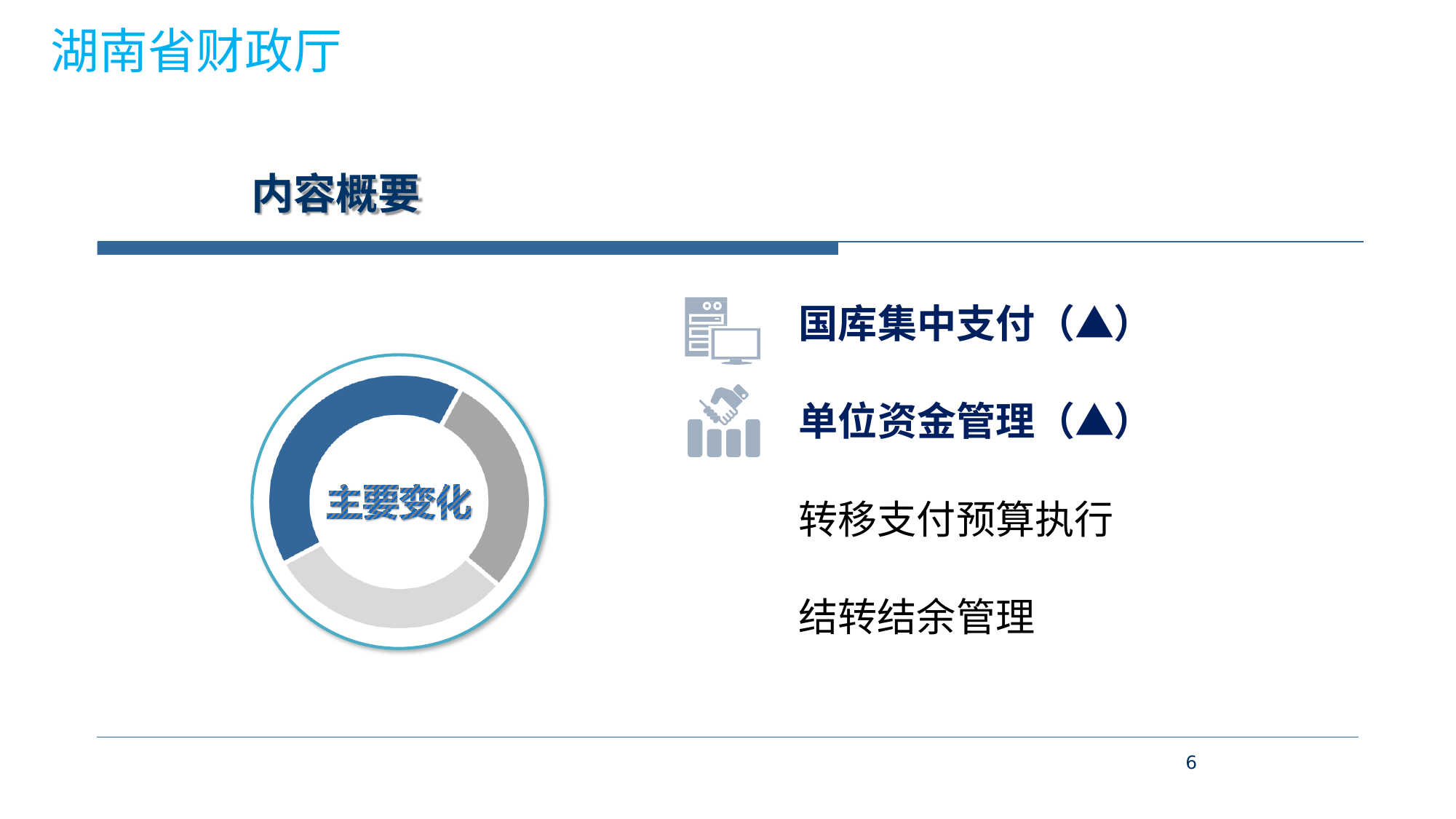

湖南省财政厅

# 内容概要

国库集中支付（▲）

单位资金管理（▲）

转移支付预算执行

结转结余管理

6